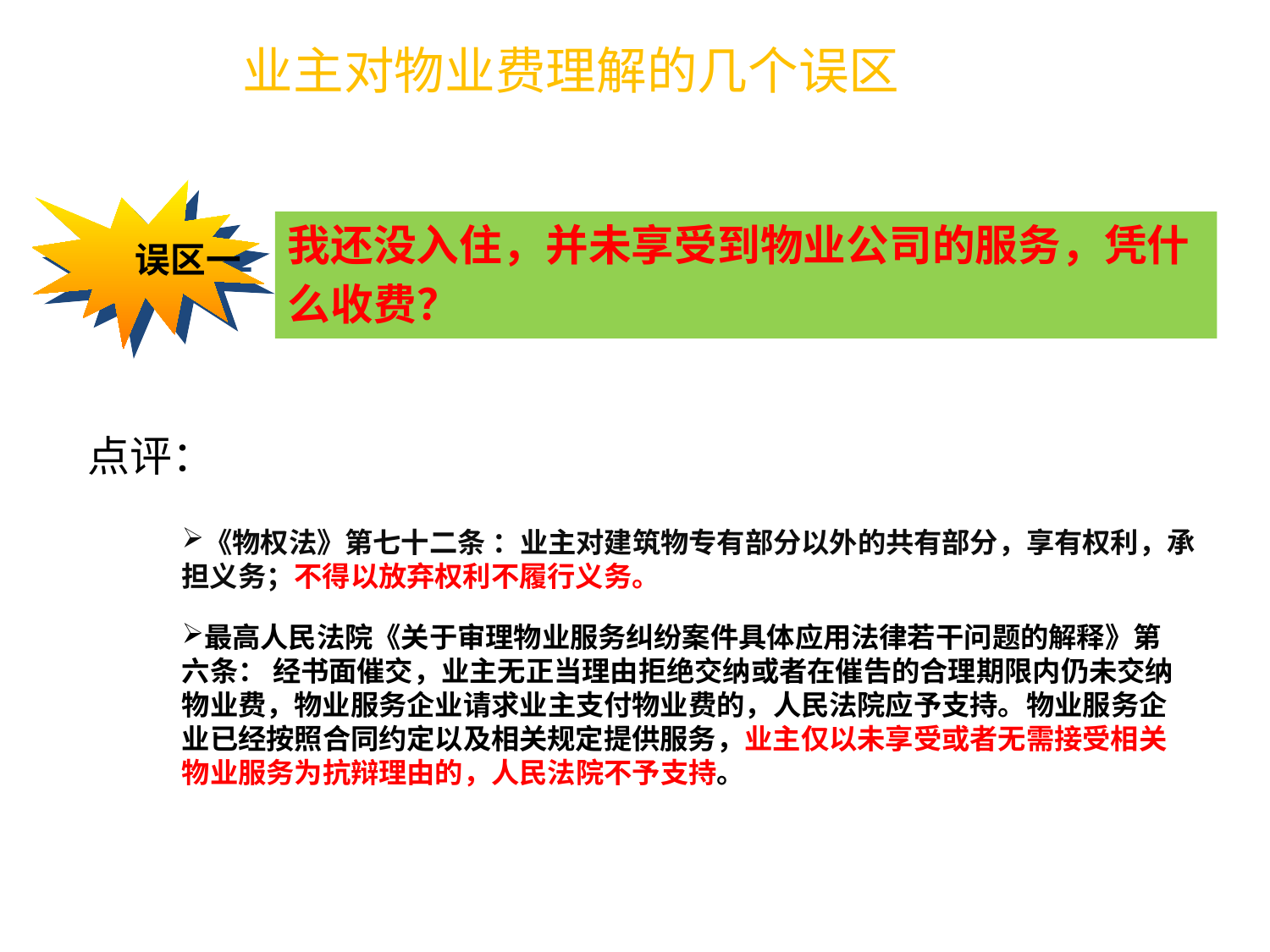

# 业主对物业费理解的几个误区
    误区一
我还没入住，并未享受到物业公司的服务，凭什
么收费？
点评：
《物权法》第七十二条 ：业主对建筑物专有部分以外的共有部分，享有权利，承担义务；不得以放弃权利不履行义务。
最高人民法院《关于审理物业服务纠纷案件具体应用法律若干问题的解释》第六条： 经书面催交，业主无正当理由拒绝交纳或者在催告的合理期限内仍未交纳物业费，物业服务企业请求业主支付物业费的，人民法院应予支持。物业服务企业已经按照合同约定以及相关规定提供服务，业主仅以未享受或者无需接受相关物业服务为抗辩理由的，人民法院不予支持。